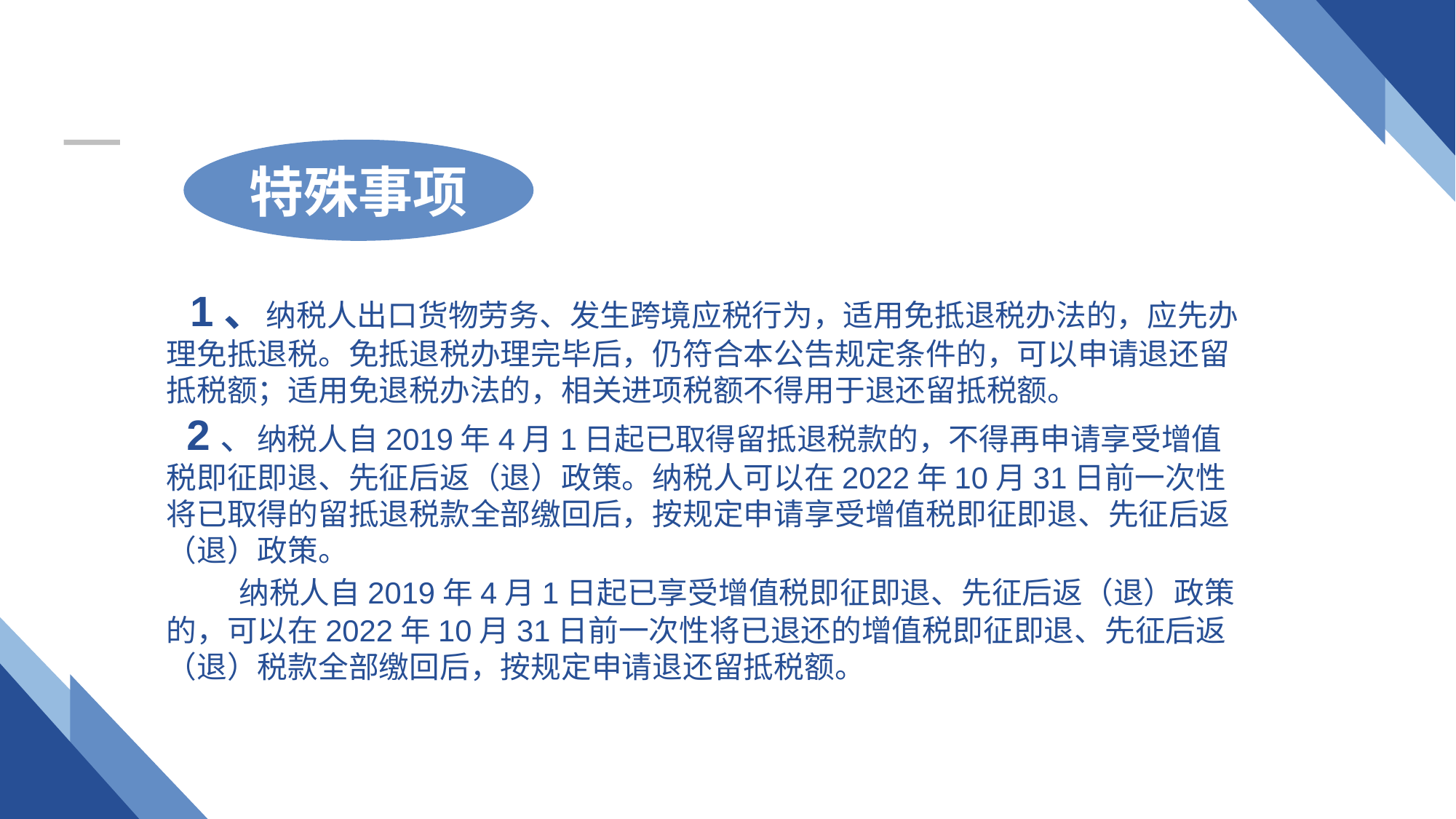

特殊事项
  1、纳税人出口货物劳务、发生跨境应税行为，适用免抵退税办法的，应先办理免抵退税。免抵退税办理完毕后，仍符合本公告规定条件的，可以申请退还留抵税额；适用免退税办法的，相关进项税额不得用于退还留抵税额。
  2、纳税人自2019年4月1日起已取得留抵退税款的，不得再申请享受增值税即征即退、先征后返（退）政策。纳税人可以在2022年10月31日前一次性将已取得的留抵退税款全部缴回后，按规定申请享受增值税即征即退、先征后返（退）政策。
　　纳税人自2019年4月1日起已享受增值税即征即退、先征后返（退）政策的，可以在2022年10月31日前一次性将已退还的增值税即征即退、先征后返（退）税款全部缴回后，按规定申请退还留抵税额。